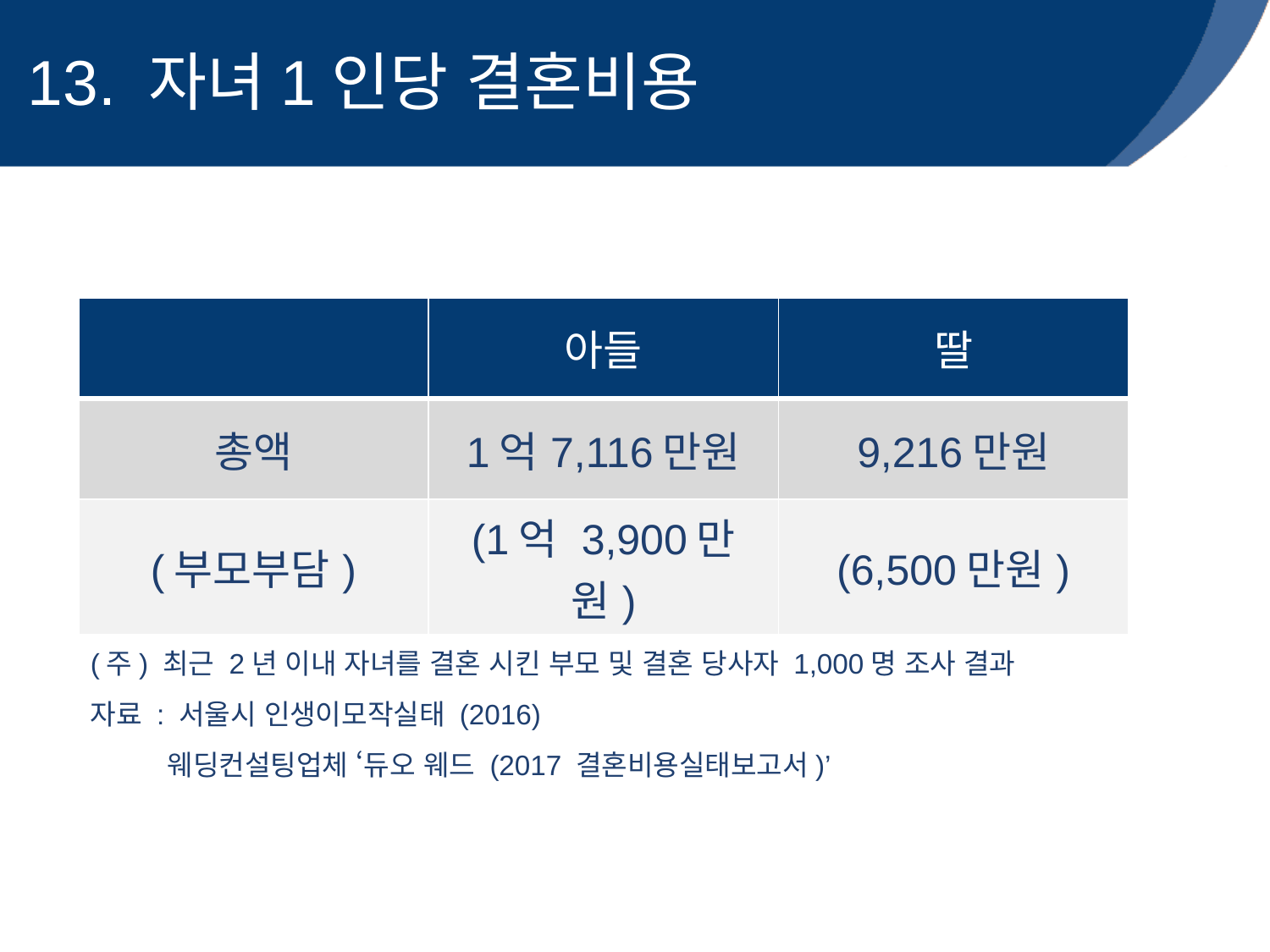

# 13. 자녀1인당 결혼비용
|  | 아들 | 딸 |
| --- | --- | --- |
| 총액 | 1억7,116만원 | 9,216만원 |
| (부모부담) | (1억 3,900만원) | (6,500만원) |
(주) 최근 2년 이내 자녀를 결혼 시킨 부모 및 결혼 당사자 1,000명 조사 결과
자료 : 서울시 인생이모작실태 (2016)
         웨딩컨설팅업체 ‘듀오 웨드 (2017 결혼비용실태보고서)’